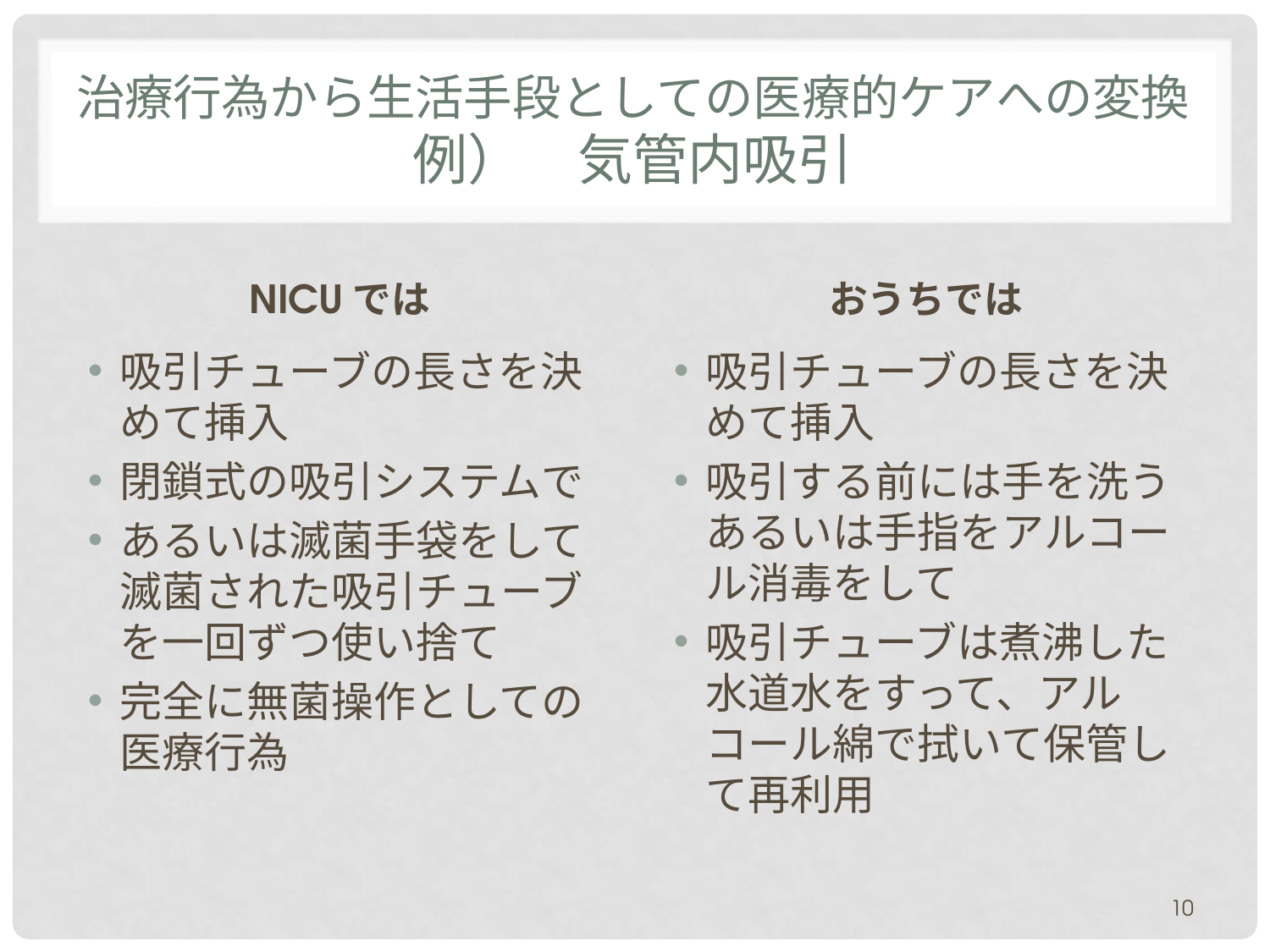

# 治療行為から生活手段としての医療的ケアへの変換 例）　気管内吸引
NICUでは
おうちでは
吸引チューブの長さを決めて挿入
閉鎖式の吸引システムで
あるいは滅菌手袋をして滅菌された吸引チューブを一回ずつ使い捨て
完全に無菌操作としての医療行為
吸引チューブの長さを決めて挿入
吸引する前には手を洗うあるいは手指をアルコール消毒をして
吸引チューブは煮沸した水道水をすって、アルコール綿で拭いて保管して再利用
10